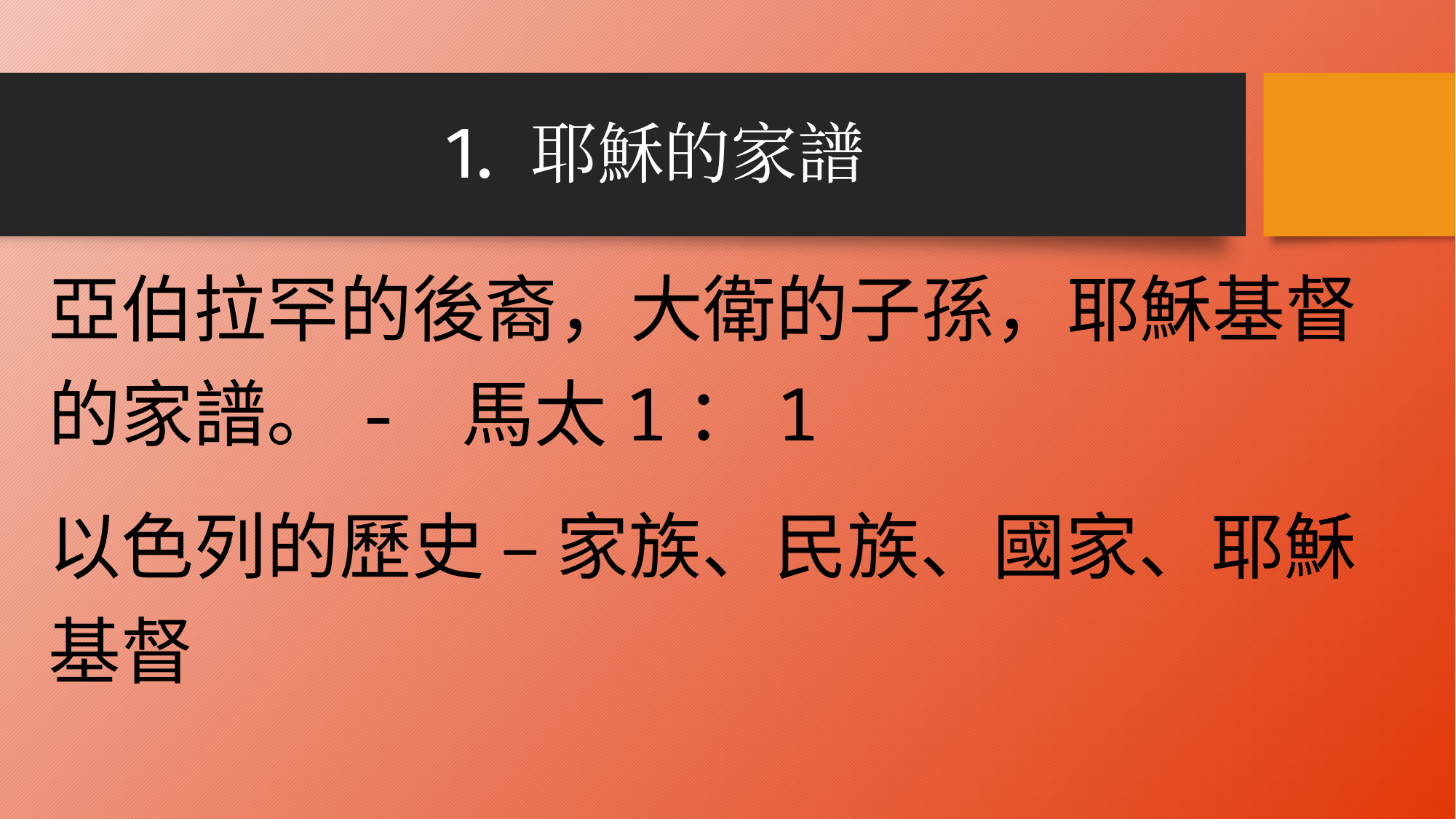

# 1. 耶穌的家譜
亞伯拉罕的後裔，大衛的子孫，耶穌基督的家譜。- 馬太1：1
以色列的歷史 – 家族、民族、國家、耶穌基督